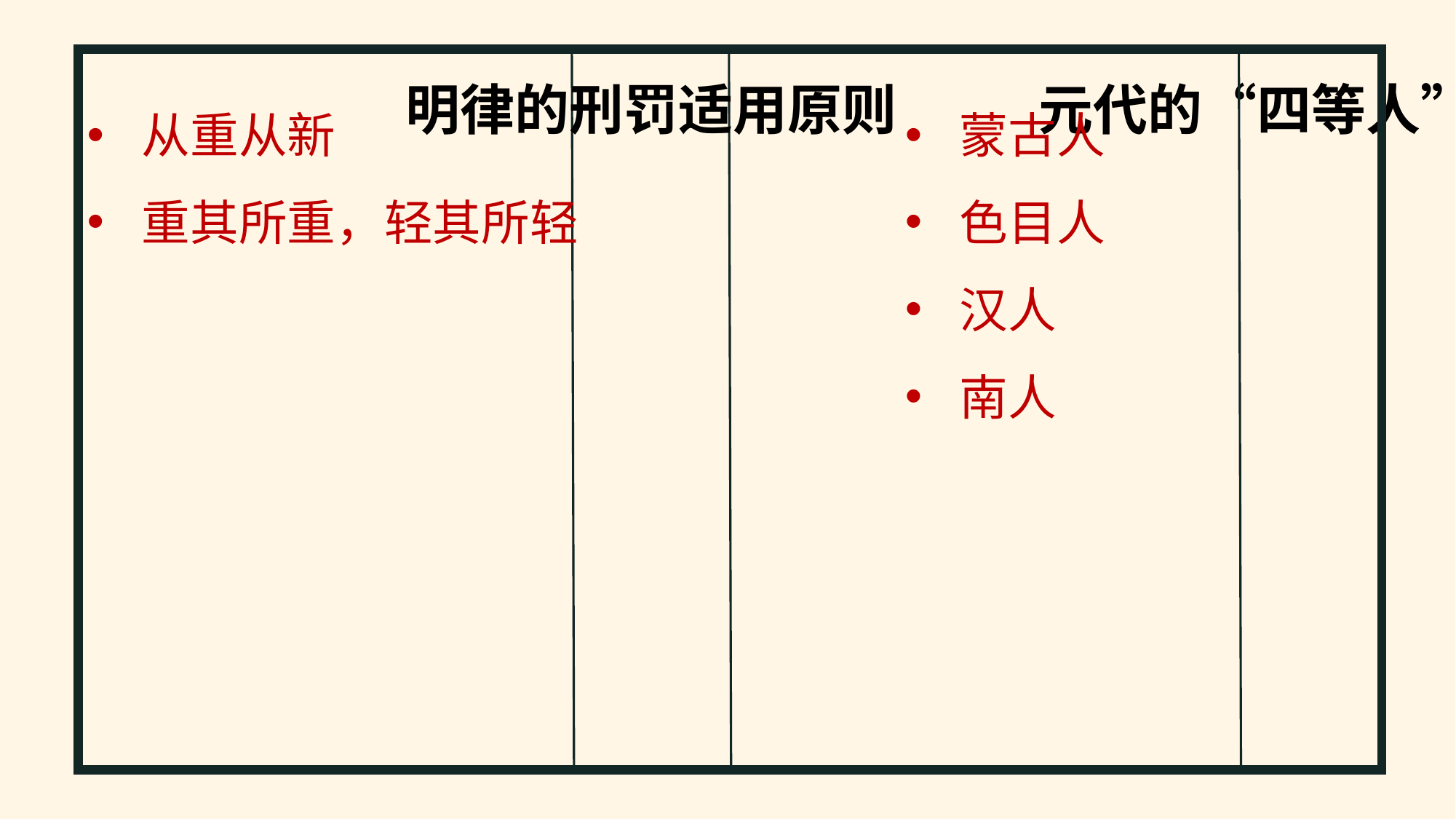

从重从新
重其所重，轻其所轻
明律的刑罚适用原则
蒙古人
色目人
汉人
南人
元代的“四等人”原则